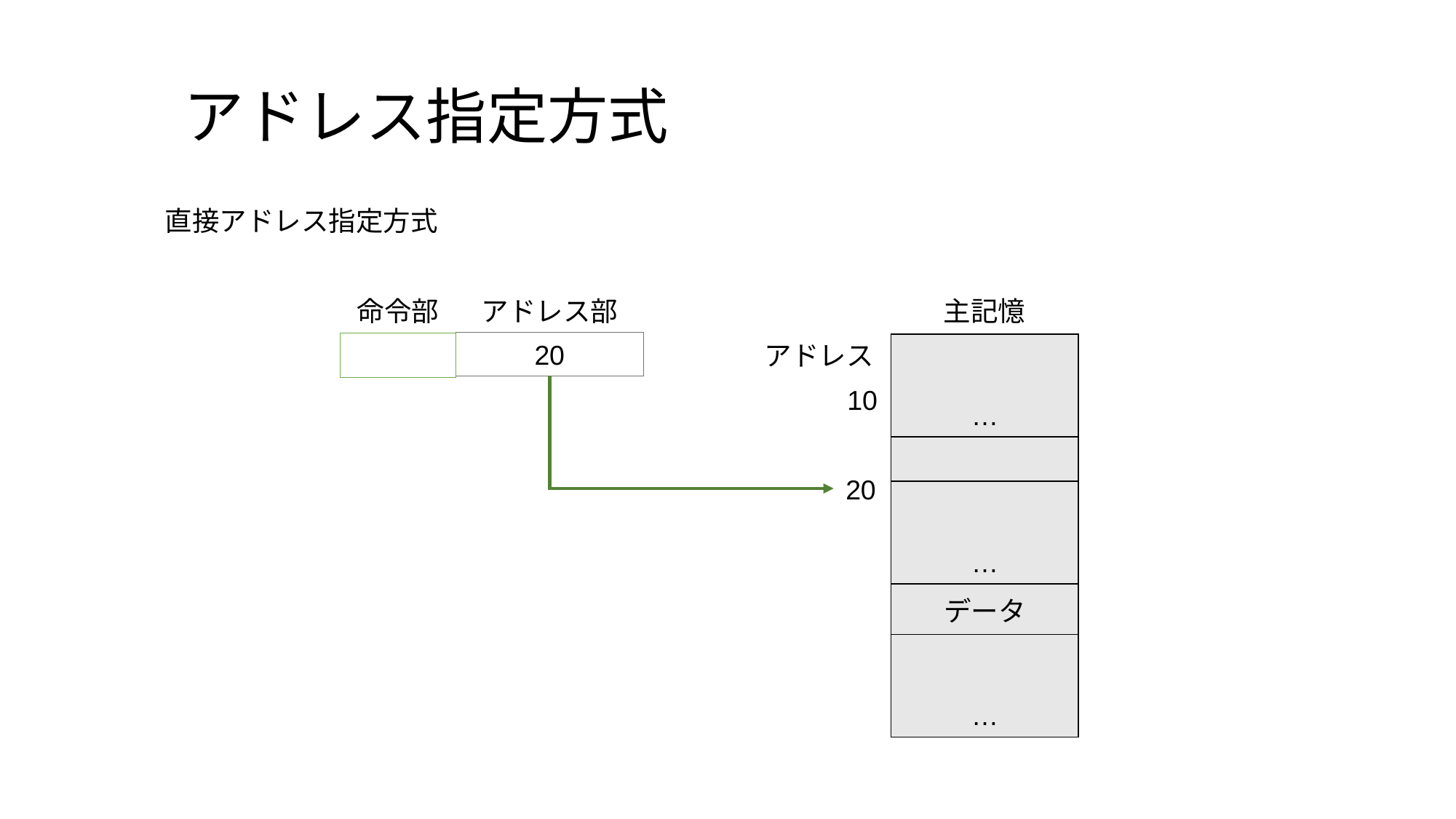

アドレス指定方式
直接アドレス指定方式
アドレス部
命令部
主記憶
20

アドレス
10
20
| … |
| --- |
|  |
| … |
| データ |
| … |